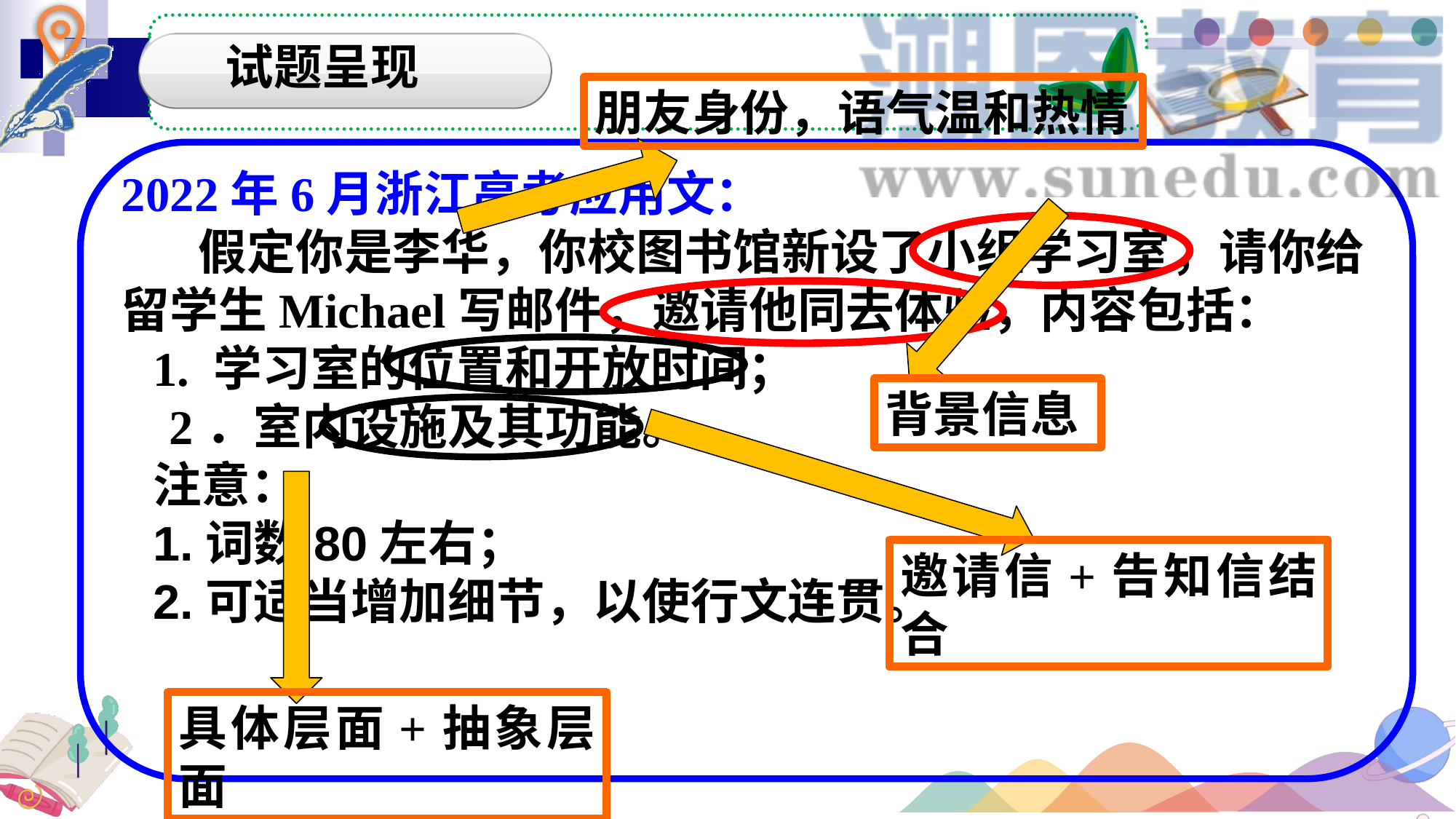

试题呈现
朋友身份，语气温和热情

2022年6月浙江高考应用文：
   假定你是李华，你校图书馆新设了小组学习室，请你给留学生Michael写邮件，邀请他同去体验，内容包括：
1. 学习室的位置和开放时间；
2．室内设施及其功能。
注意：
1.词数80左右；
2.可适当增加细节，以使行文连贯。

背景信息

邀请信+告知信结合
具体层面+抽象层面